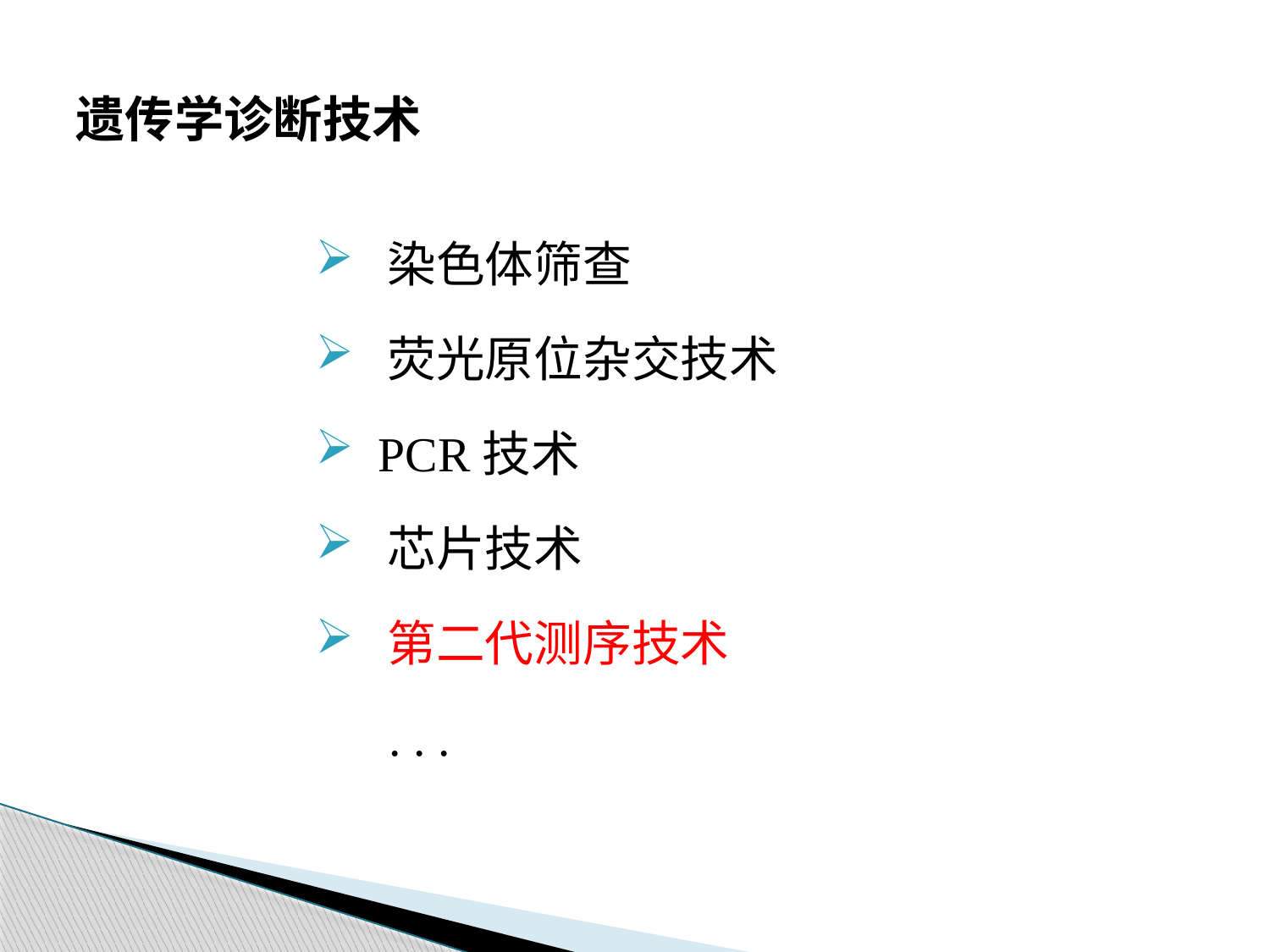

遗传学诊断技术
  染色体筛查
  荧光原位杂交技术
  PCR技术
  芯片技术
  第二代测序技术
      . . .